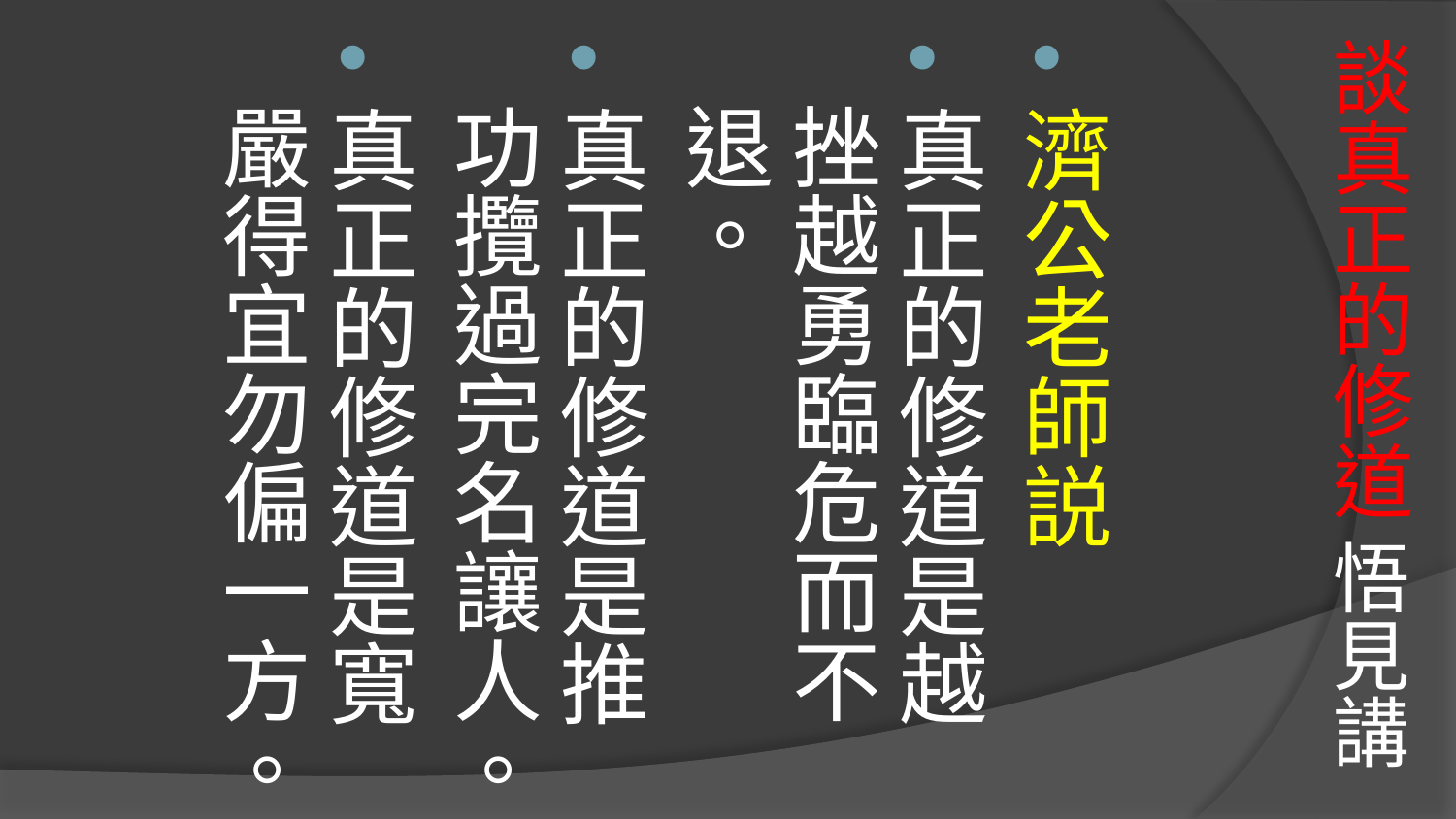

# 談真正的修道 悟見講
濟公老師説
真正的修道是越挫越勇臨危而不退。
真正的修道是推功攬過完名讓人。
真正的修道是寬嚴得宜勿偏一方。